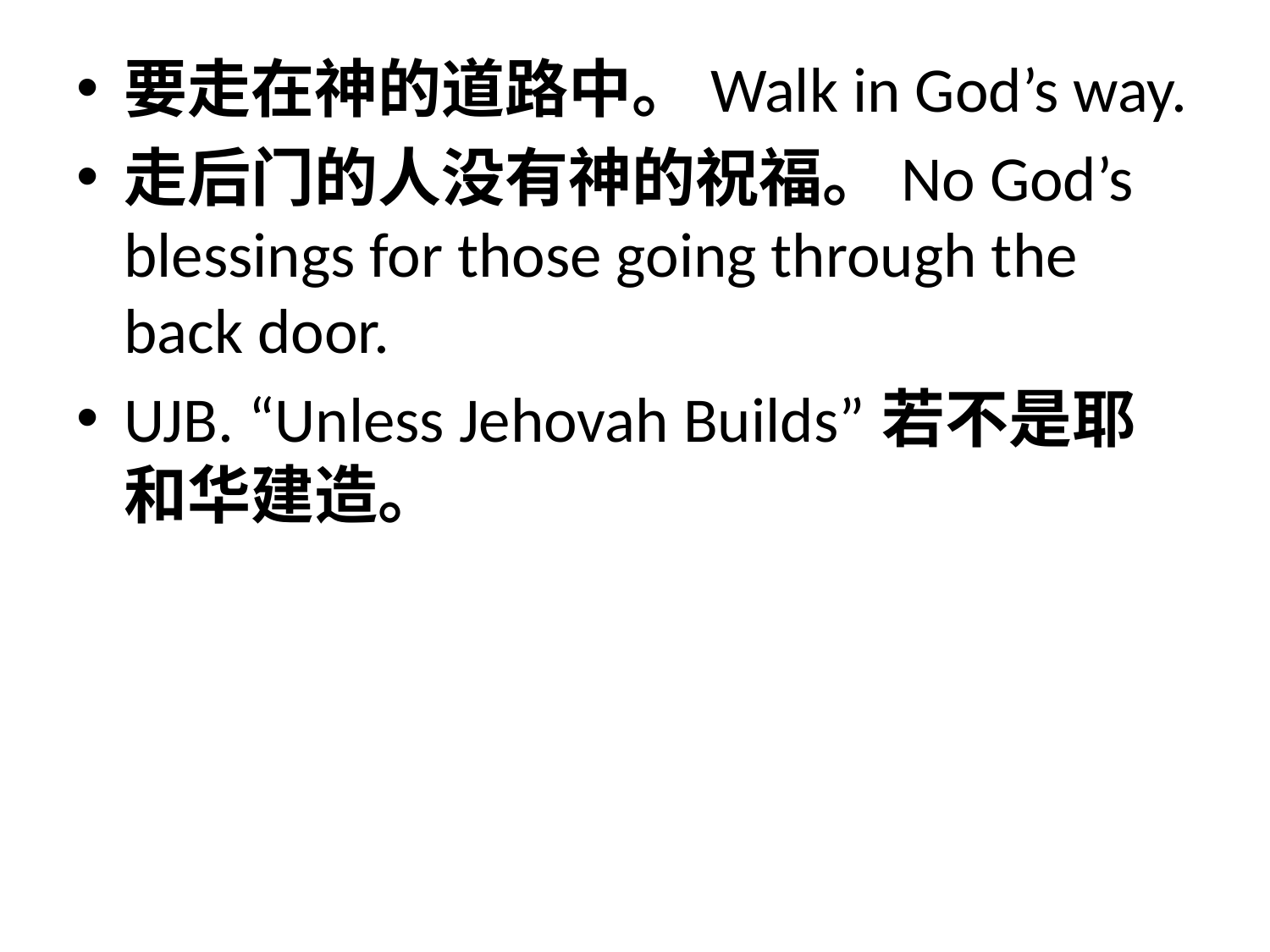

要走在神的道路中。Walk in God’s way.
走后门的人没有神的祝福。No God’s blessings for those going through the back door.
UJB. “Unless Jehovah Builds”若不是耶和华建造。